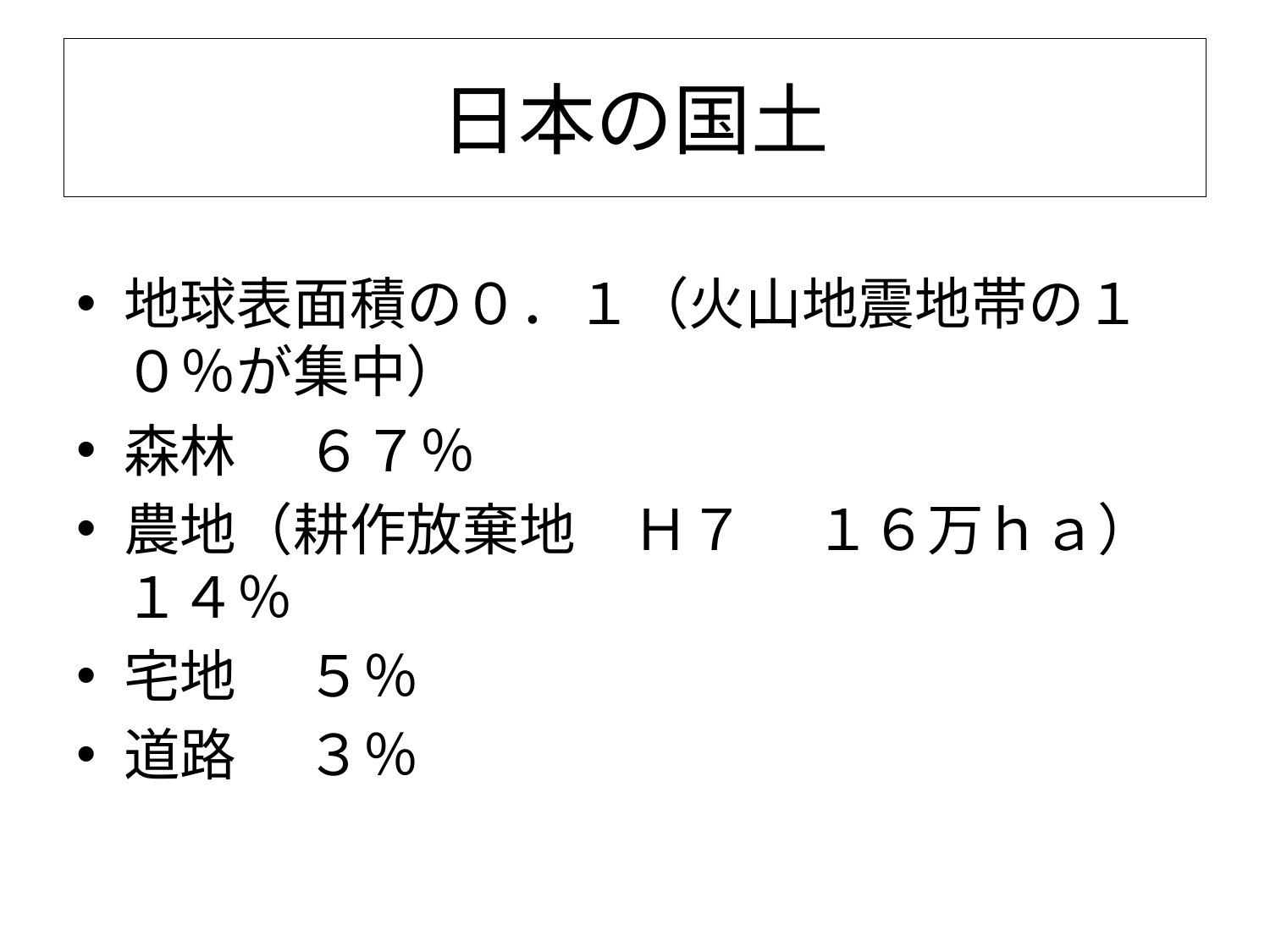

# 日本の国土
地球表面積の０．１（火山地震地帯の１０％が集中）
森林　 ６７％
農地（耕作放棄地　Ｈ７ 　１６万ｈａ） １４％
宅地　 ５％
道路　 ３％